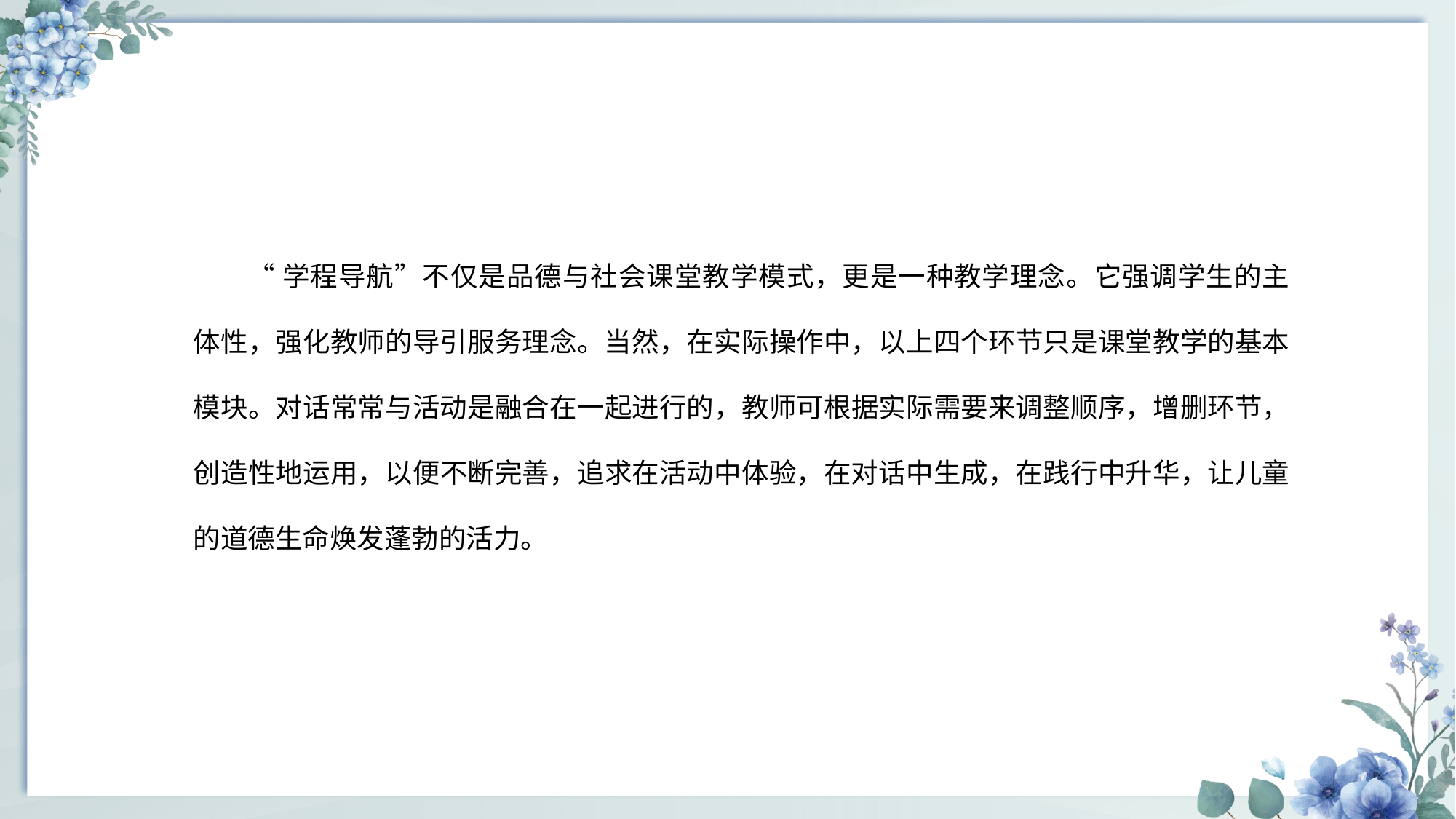

“学程导航”不仅是品德与社会课堂教学模式，更是一种教学理念。它强调学生的主体性，强化教师的导引服务理念。当然，在实际操作中，以上四个环节只是课堂教学的基本模块。对话常常与活动是融合在一起进行的，教师可根据实际需要来调整顺序，增删环节，创造性地运用，以便不断完善，追求在活动中体验，在对话中生成，在践行中升华，让儿童的道德生命焕发蓬勃的活力。